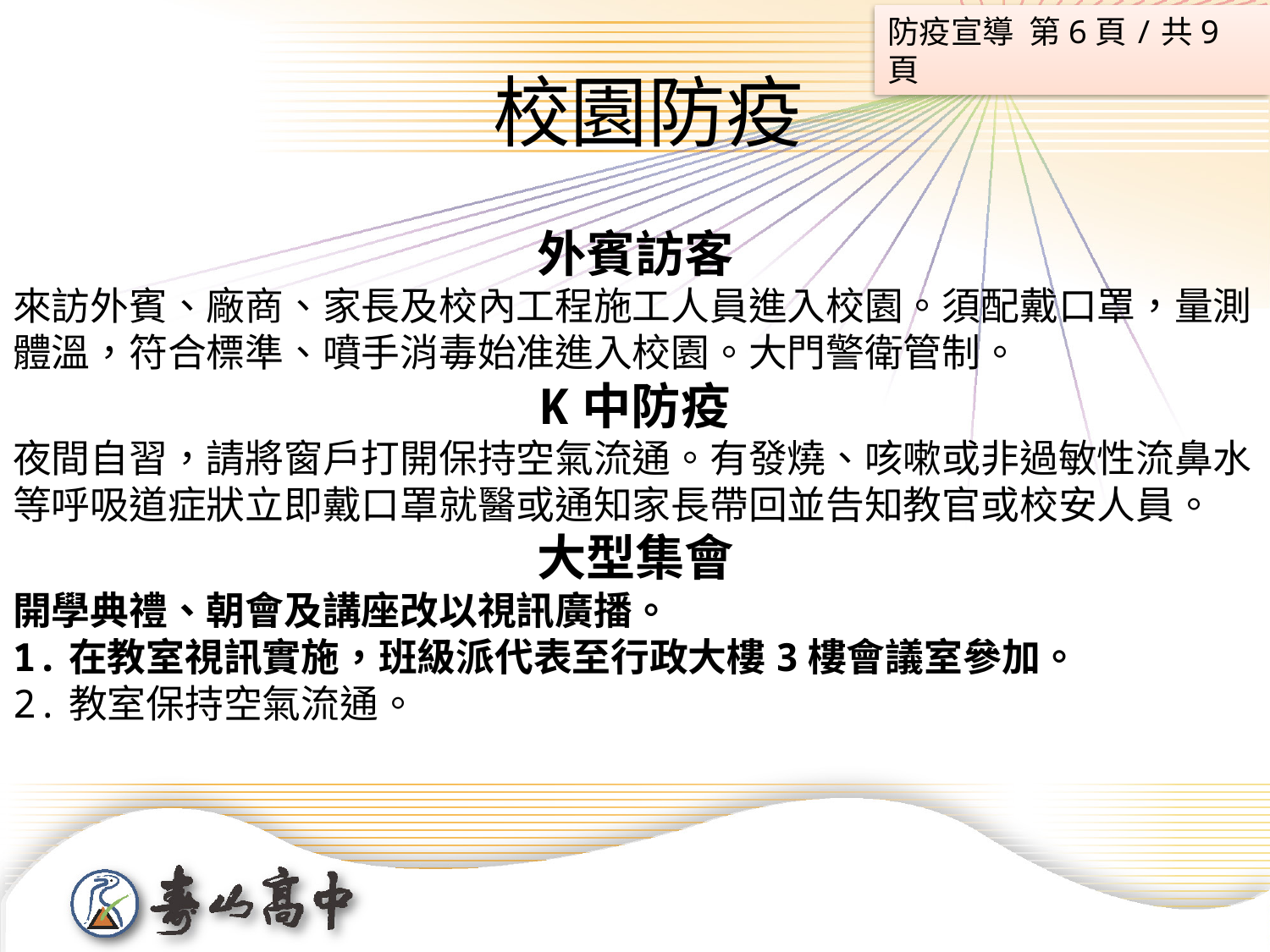

防疫宣導  第6頁/共9頁
校園防疫
外賓訪客
來訪外賓、廠商、家長及校內工程施工人員進入校園。須配戴口罩，量測體溫，符合標準、噴手消毒始准進入校園。大門警衛管制。
K中防疫
夜間自習，請將窗戶打開保持空氣流通。有發燒、咳嗽或非過敏性流鼻水等呼吸道症狀立即戴口罩就醫或通知家長帶回並告知教官或校安人員。
大型集會
開學典禮、朝會及講座改以視訊廣播。
1.在教室視訊實施，班級派代表至行政大樓3樓會議室參加。
2.教室保持空氣流通。